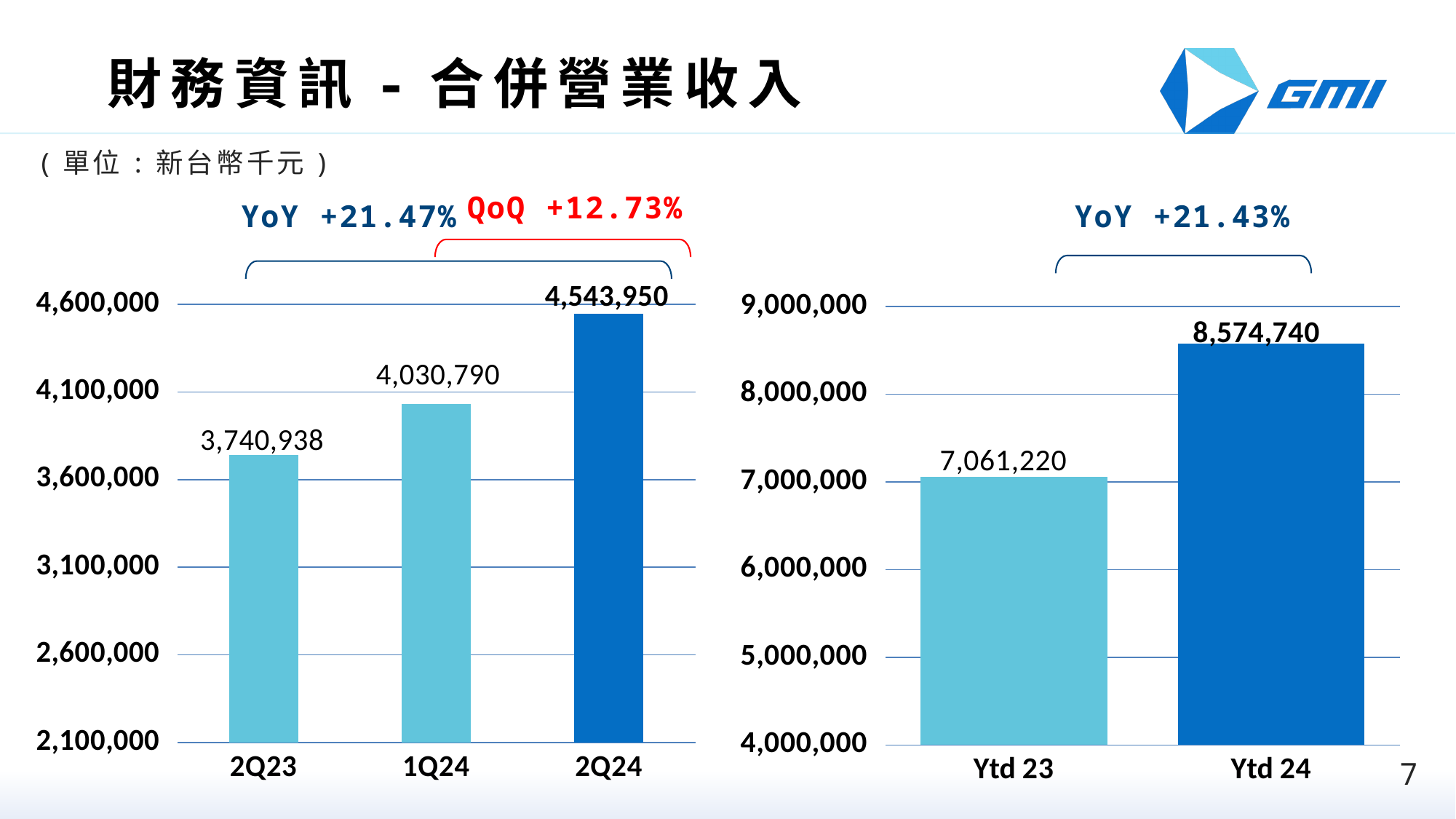

# 財務資訊-合併營業收入
(單位:新台幣千元)

    QoQ +12.73%
        YoY +21.47%
   YoY +21.43%

### Chart

| Category |  |
|---|---|
| 2Q23 | 3740938.0 |
| 1Q24 | 4030790.0 |
| 2Q24 | 4543950.0 |

### Chart

| Category |  |
|---|---|
| Ytd 23 | 7061220.0 |
| Ytd 24 | 8574740.0 |
7